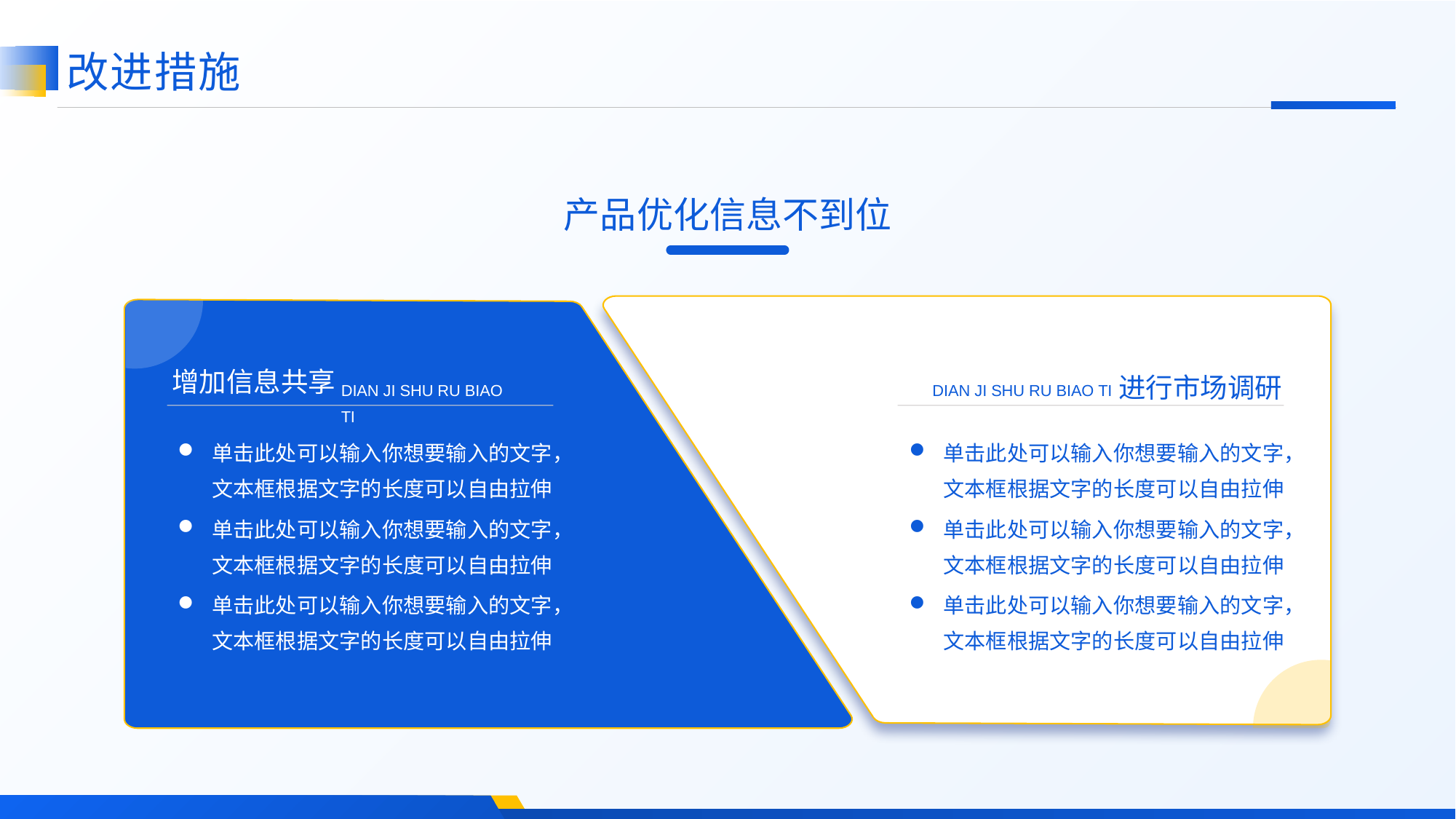

改进措施

产品优化信息不到位

增加信息共享
进行市场调研
DIAN JI SHU RU BIAO TI
DIAN JI SHU RU BIAO TI
单击此处可以输入你想要输入的文字，文本框根据文字的长度可以自由拉伸
单击此处可以输入你想要输入的文字，文本框根据文字的长度可以自由拉伸
单击此处可以输入你想要输入的文字，文本框根据文字的长度可以自由拉伸
单击此处可以输入你想要输入的文字，文本框根据文字的长度可以自由拉伸
单击此处可以输入你想要输入的文字，文本框根据文字的长度可以自由拉伸
单击此处可以输入你想要输入的文字，文本框根据文字的长度可以自由拉伸